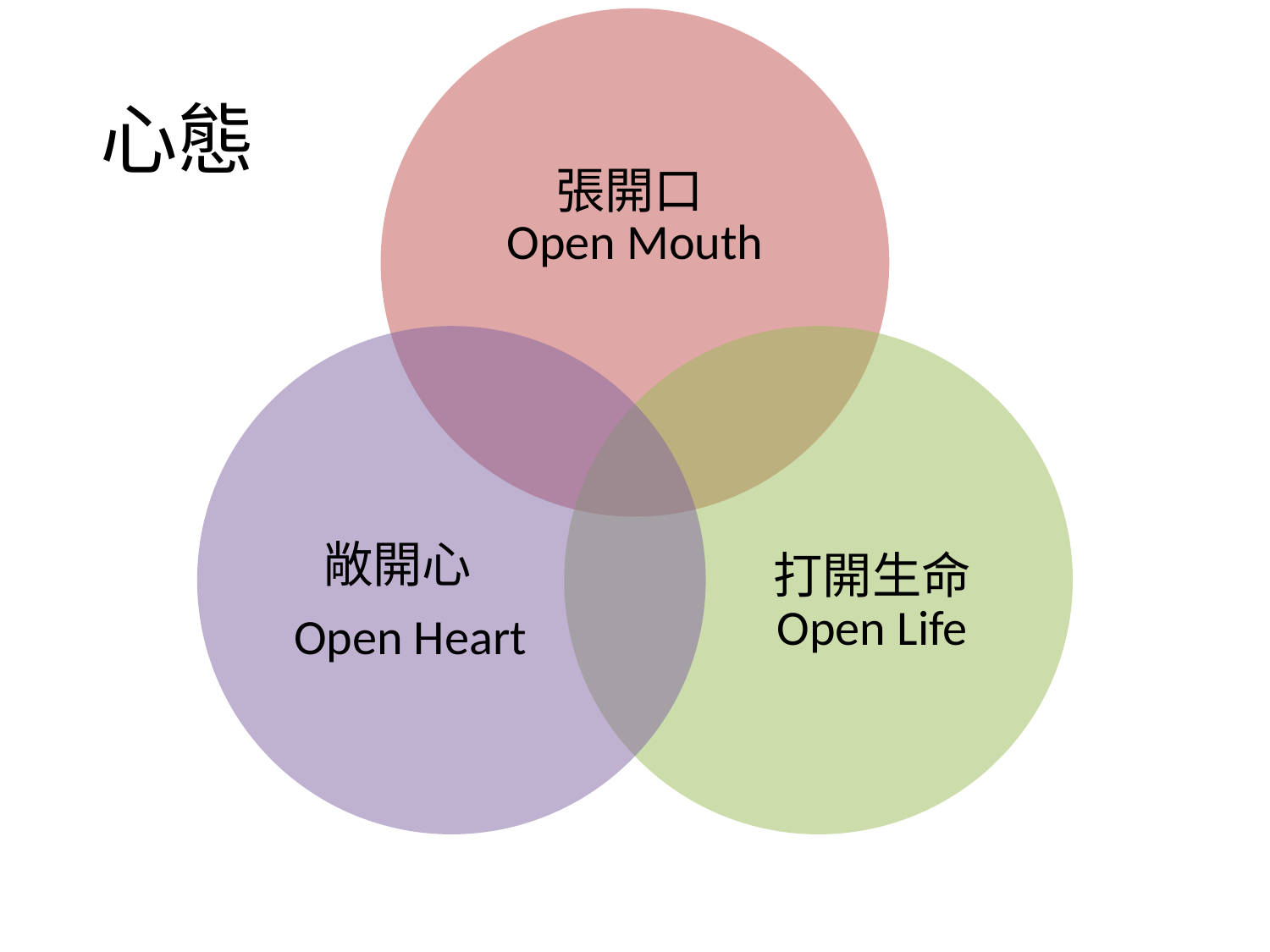

# 心態
張開口
Open Mouth
打開生命 Open Life
敞開心
 Open Heart